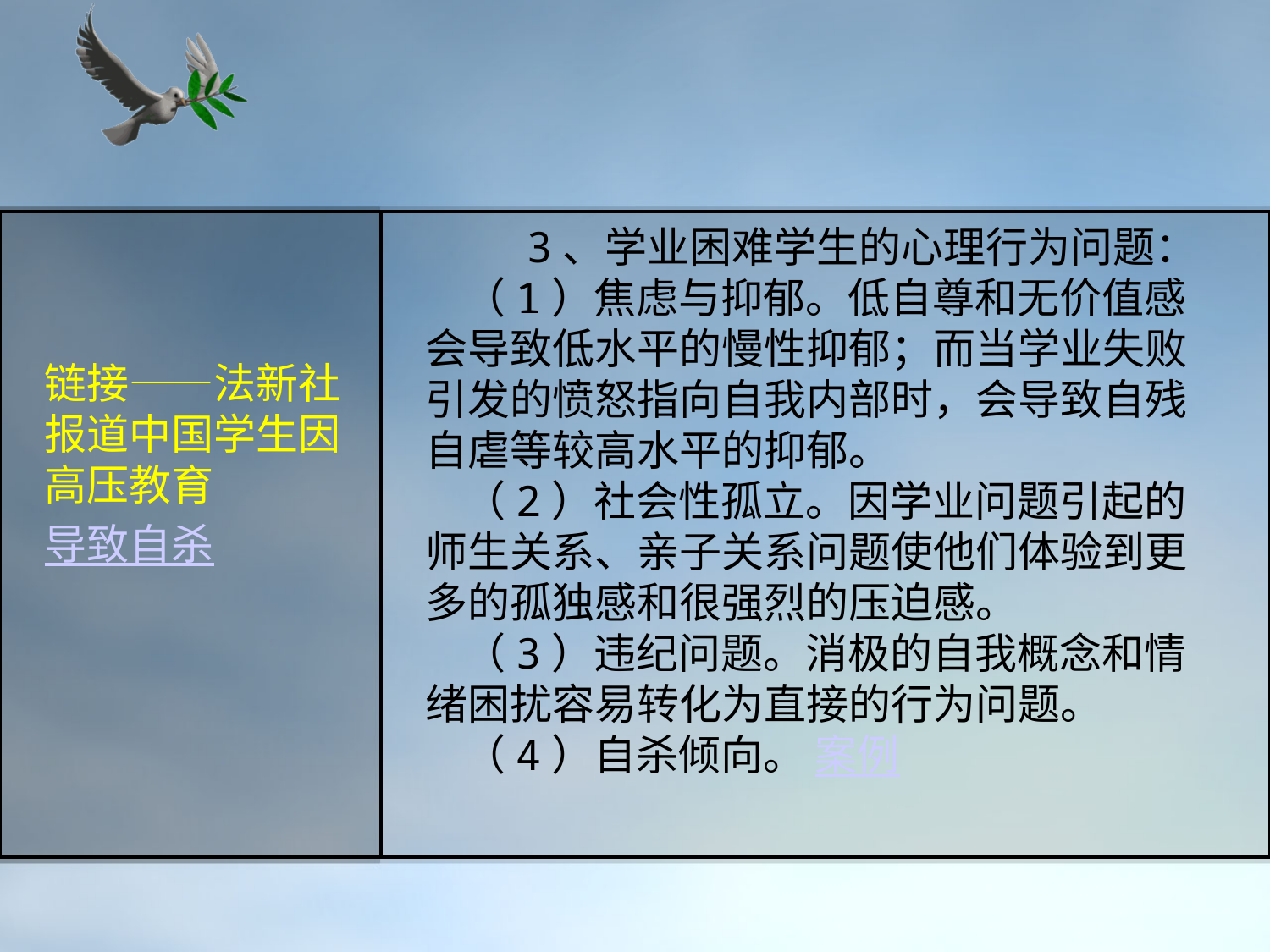

链接——法新社报道中国学生因高压教育
导致自杀
# 3、学业困难学生的心理行为问题： （1）焦虑与抑郁。低自尊和无价值感会导致低水平的慢性抑郁；而当学业失败引发的愤怒指向自我内部时，会导致自残自虐等较高水平的抑郁。 （2）社会性孤立。因学业问题引起的师生关系、亲子关系问题使他们体验到更多的孤独感和很强烈的压迫感。 （3）违纪问题。消极的自我概念和情绪困扰容易转化为直接的行为问题。 （4）自杀倾向。 案例